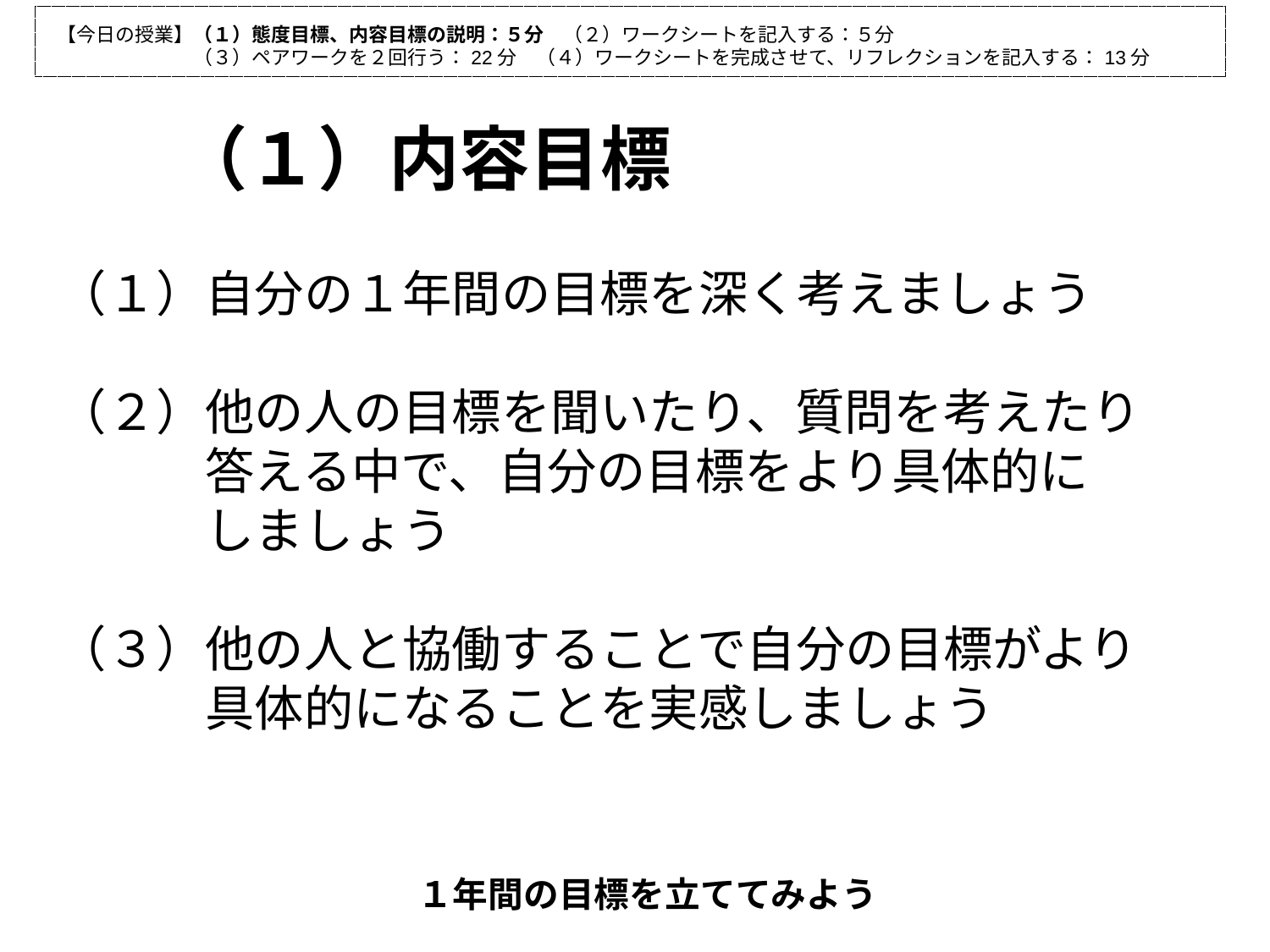

【今日の授業】（１）態度目標、内容目標の説明：５分　（２）ワークシートを記入する：５分
　　　　　　　（３）ペアワークを２回行う：22分　（４）ワークシートを完成させて、リフレクションを記入する：13分

（１）内容目標
（１）自分の１年間の目標を深く考えましょう

（２）他の人の目標を聞いたり、質問を考えたり
　　　答える中で、自分の目標をより具体的に
　　　しましょう

（３）他の人と協働することで自分の目標がより
　　　具体的になることを実感しましょう
１年間の目標を立ててみよう